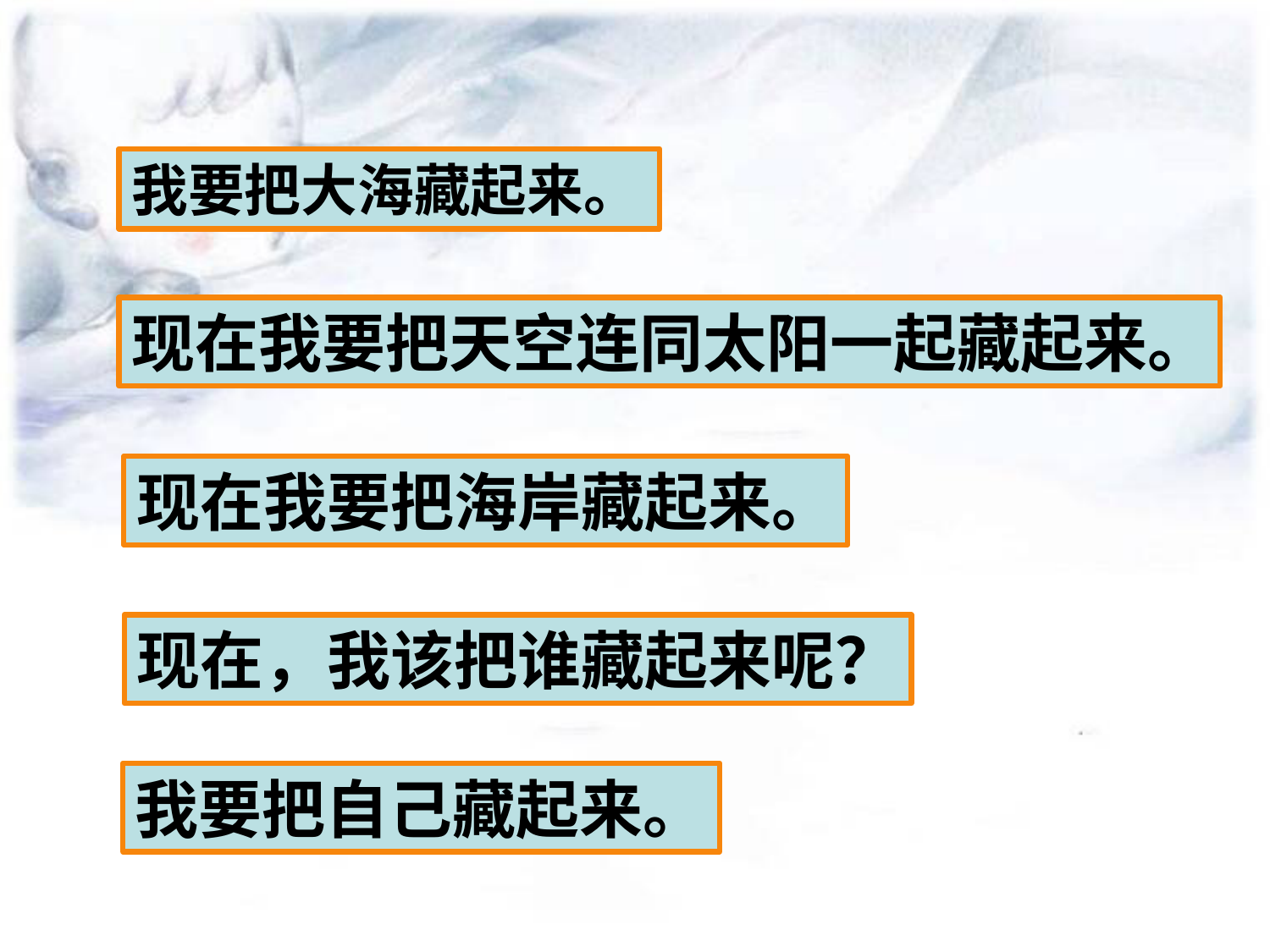

我要把大海藏起来。
现在我要把天空连同太阳一起藏起来。
现在我要把海岸藏起来。
现在，我该把谁藏起来呢？
我要把自己藏起来。